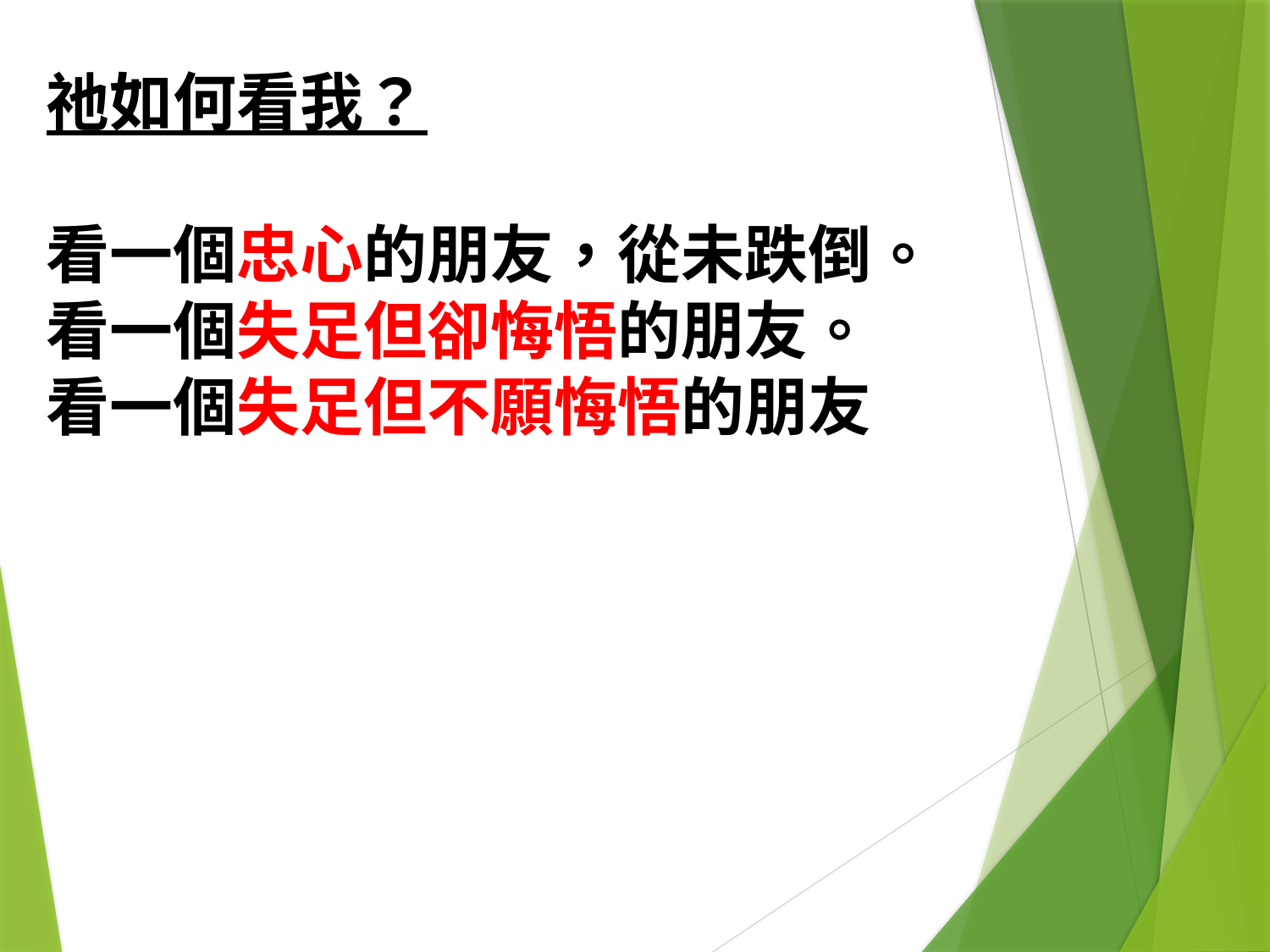

祂如何看我？

看一個忠心的朋友，從未跌倒。
看一個失足但卻悔悟的朋友。
看一個失足但不願悔悟的朋友